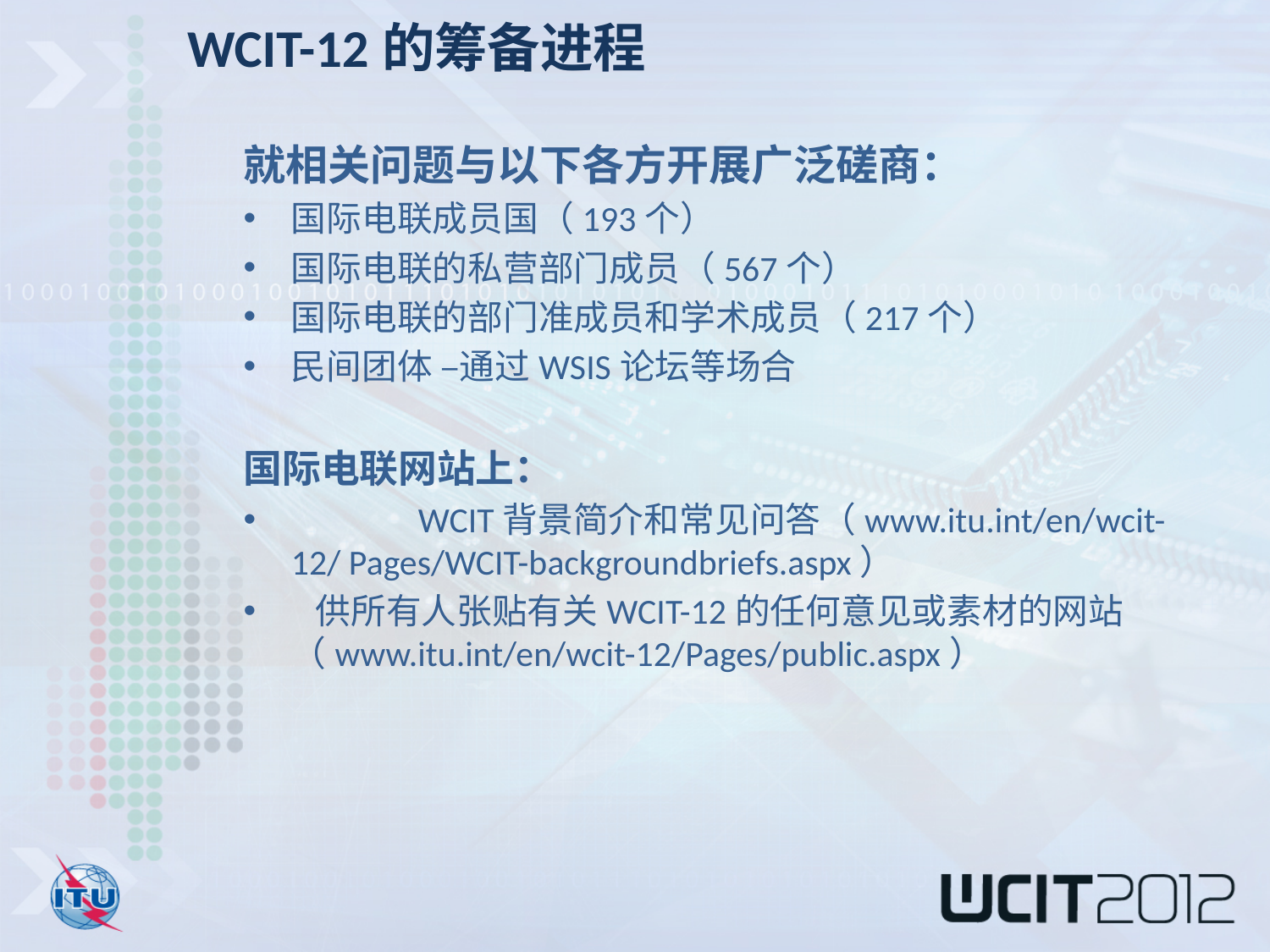

WCIT-12的筹备进程
就相关问题与以下各方开展广泛磋商：
国际电联成员国（193个）
国际电联的私营部门成员（567个）
国际电联的部门准成员和学术成员（217个）
民间团体 –通过WSIS论坛等场合

国际电联网站上：
 	WCIT背景简介和常见问答（www.itu.int/en/wcit-12/ Pages/WCIT-backgroundbriefs.aspx）
  供所有人张贴有关WCIT-12的任何意见或素材的网站（www.itu.int/en/wcit-12/Pages/public.aspx）